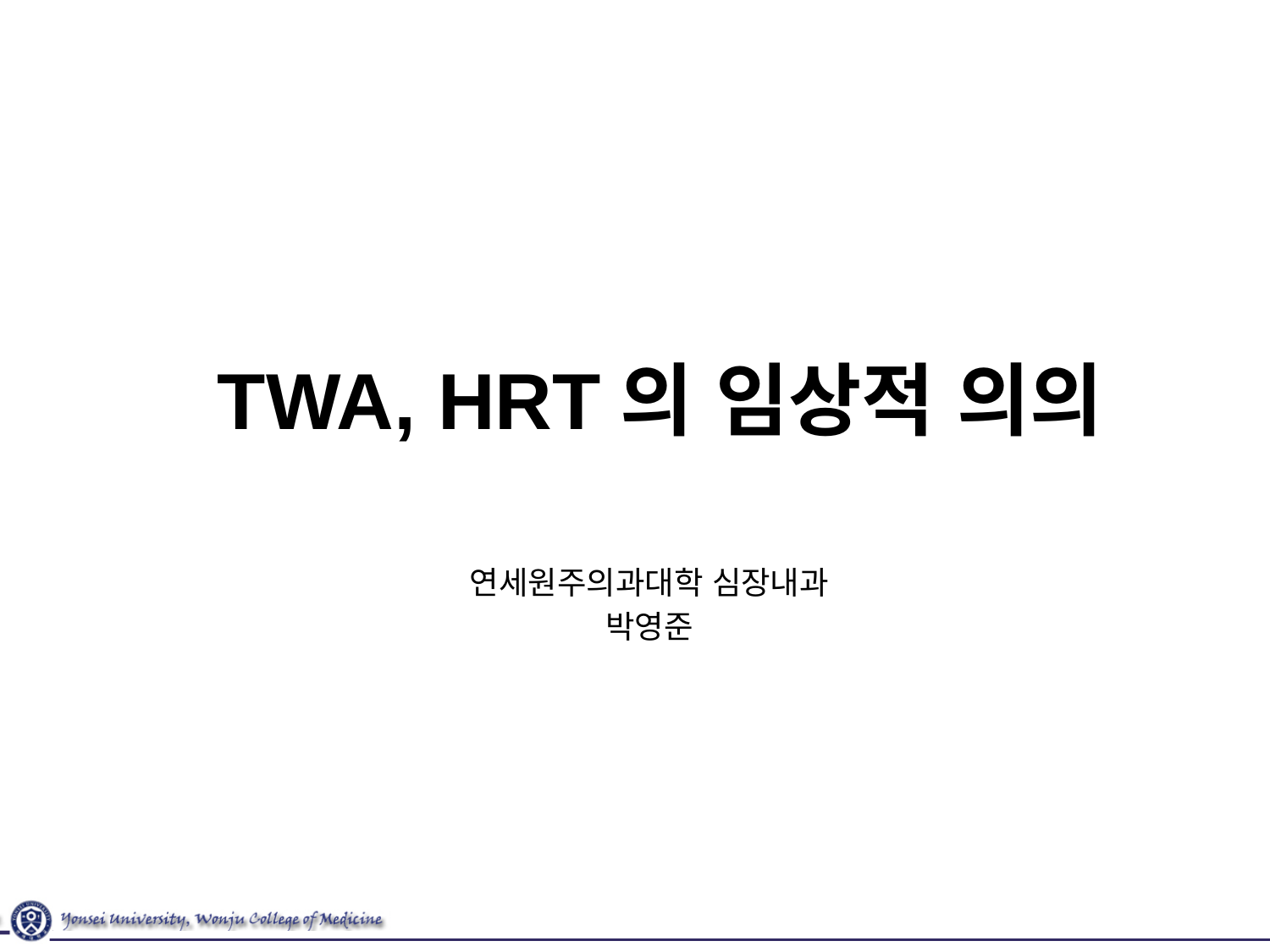

# TWA, HRT의 임상적 의의
연세원주의과대학 심장내과
박영준